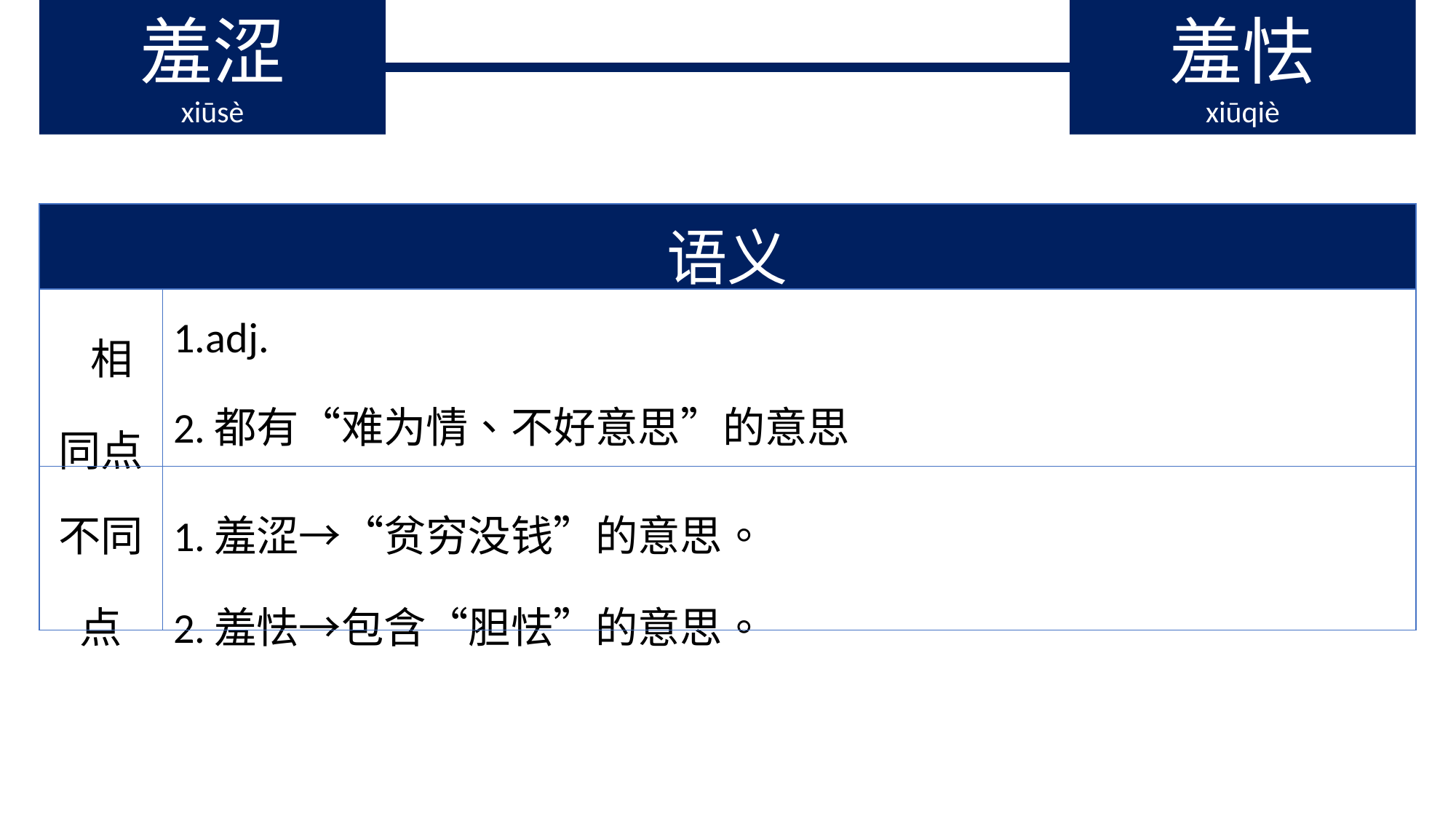

羞涩
xiūsè
羞怯
xiūqiè
| 语义 |  |
| --- | --- |
| 相同点 | 1.adj. 2.都有“难为情、不好意思”的意思 |
| 不同点 | 1.羞涩→“贫穷没钱”的意思。 2.羞怯→包含“胆怯”的意思。 |